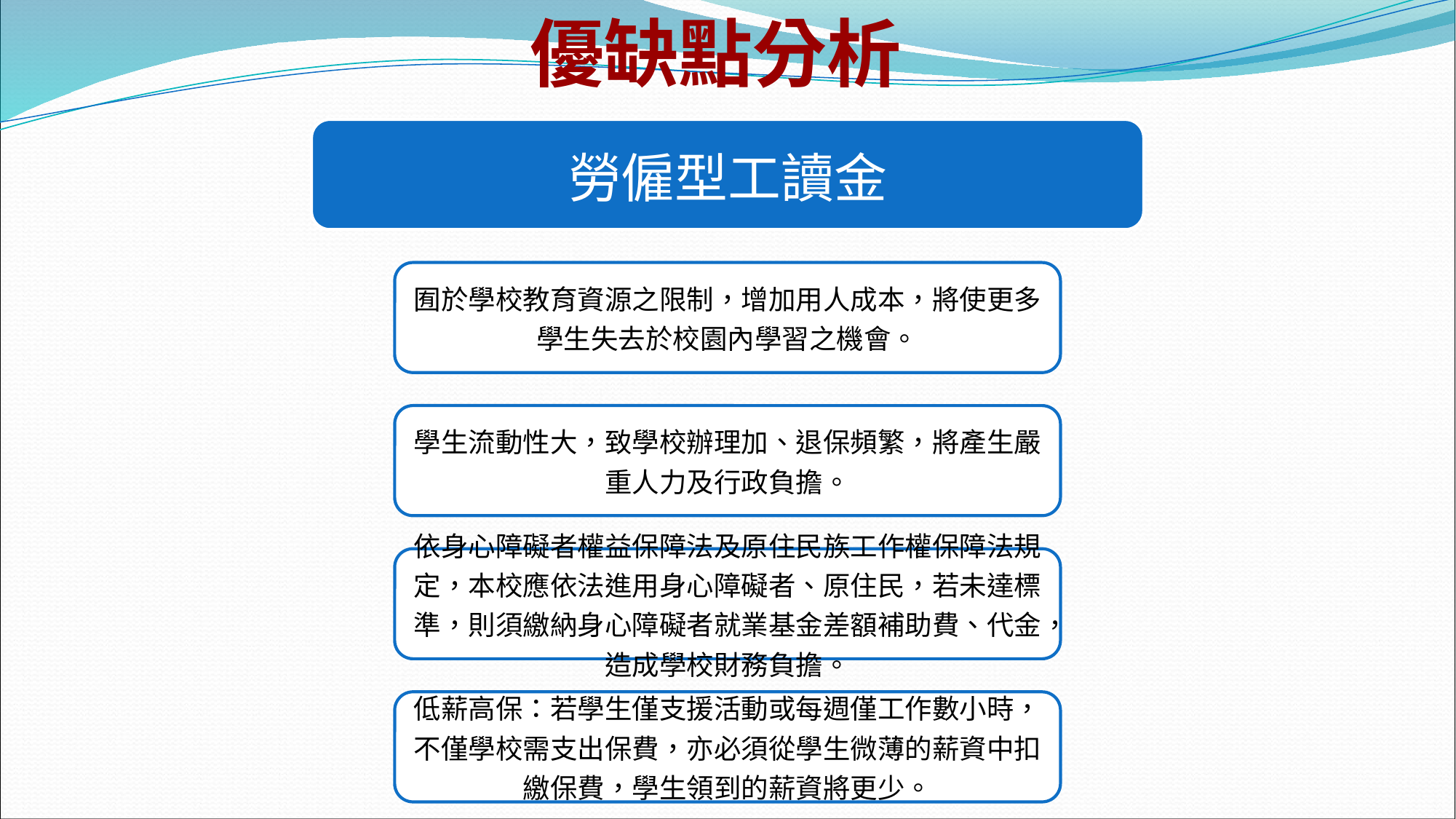

#
優缺點分析
勞僱型工讀金
囿於學校教育資源之限制，增加用人成本，將使更多學生失去於校園內學習之機會。
依身心障礙者權益保障法及原住民族工作權保障法規定，本校應依法進用身心障礙者、原住民，若未達標準，則須繳納身心障礙者就業基金差額補助費、代金，造成學校財務負擔。
低薪高保：若學生僅支援活動或每週僅工作數小時，不僅學校需支出保費，亦必須從學生微薄的薪資中扣繳保費，學生領到的薪資將更少。
學生流動性大，致學校辦理加、退保頻繁，將產生嚴重人力及行政負擔。